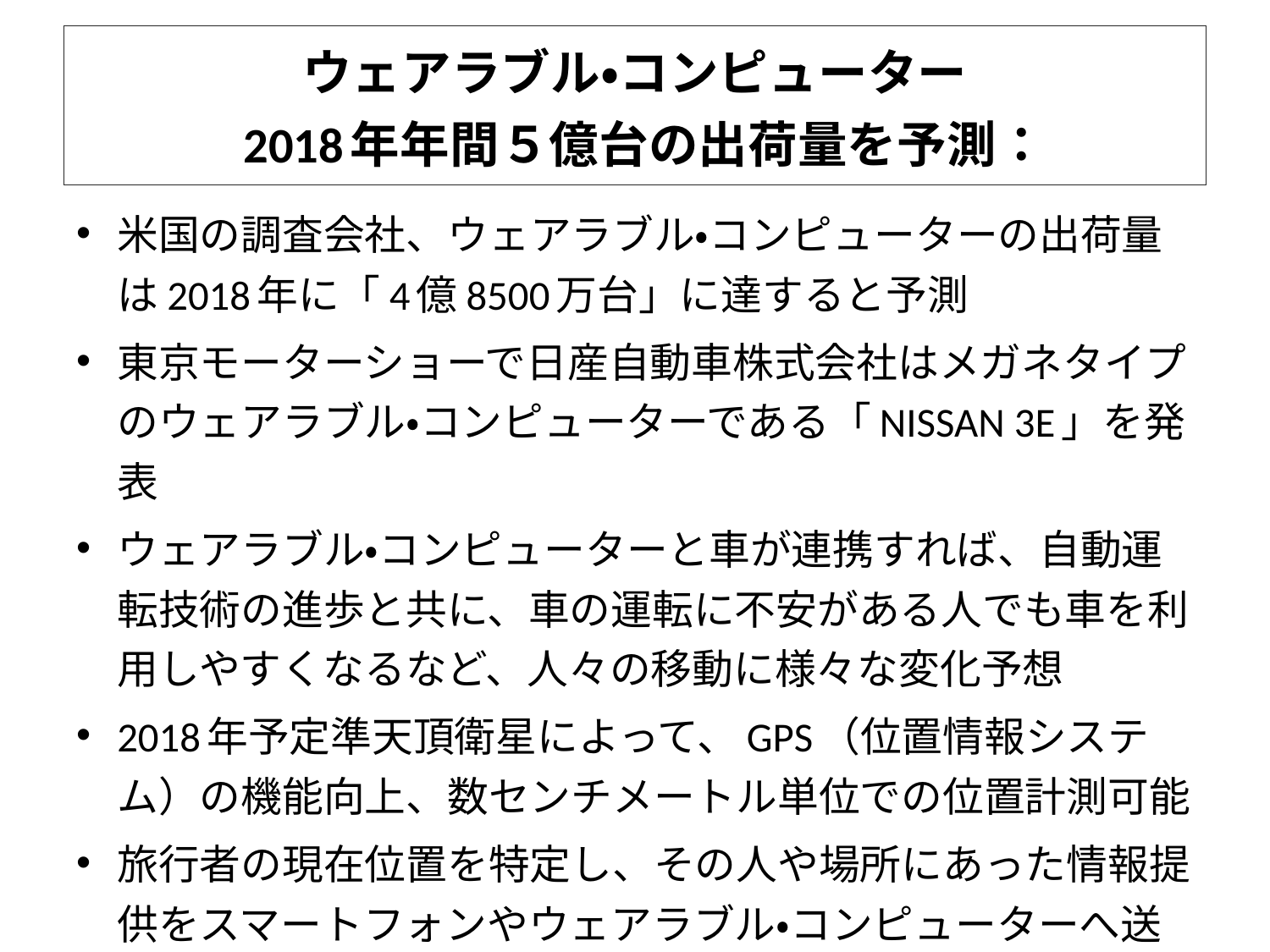

# ウェアラブル・コンピューター 2018年年間５億台の出荷量を予測：
米国の調査会社、ウェアラブル・コンピューターの出荷量は2018年に「4億8500万台」に達すると予測
東京モーターショーで日産自動車株式会社はメガネタイプのウェアラブル・コンピューターである「NISSAN 3E」を発表
ウェアラブル・コンピューターと車が連携すれば、自動運転技術の進歩と共に、車の運転に不安がある人でも車を利用しやすくなるなど、人々の移動に様々な変化予想
2018年予定準天頂衛星によって、GPS（位置情報システム）の機能向上、数センチメートル単位での位置計測可能
旅行者の現在位置を特定し、その人や場所にあった情報提供をスマートフォンやウェアラブル・コンピューターへ送ることも容易